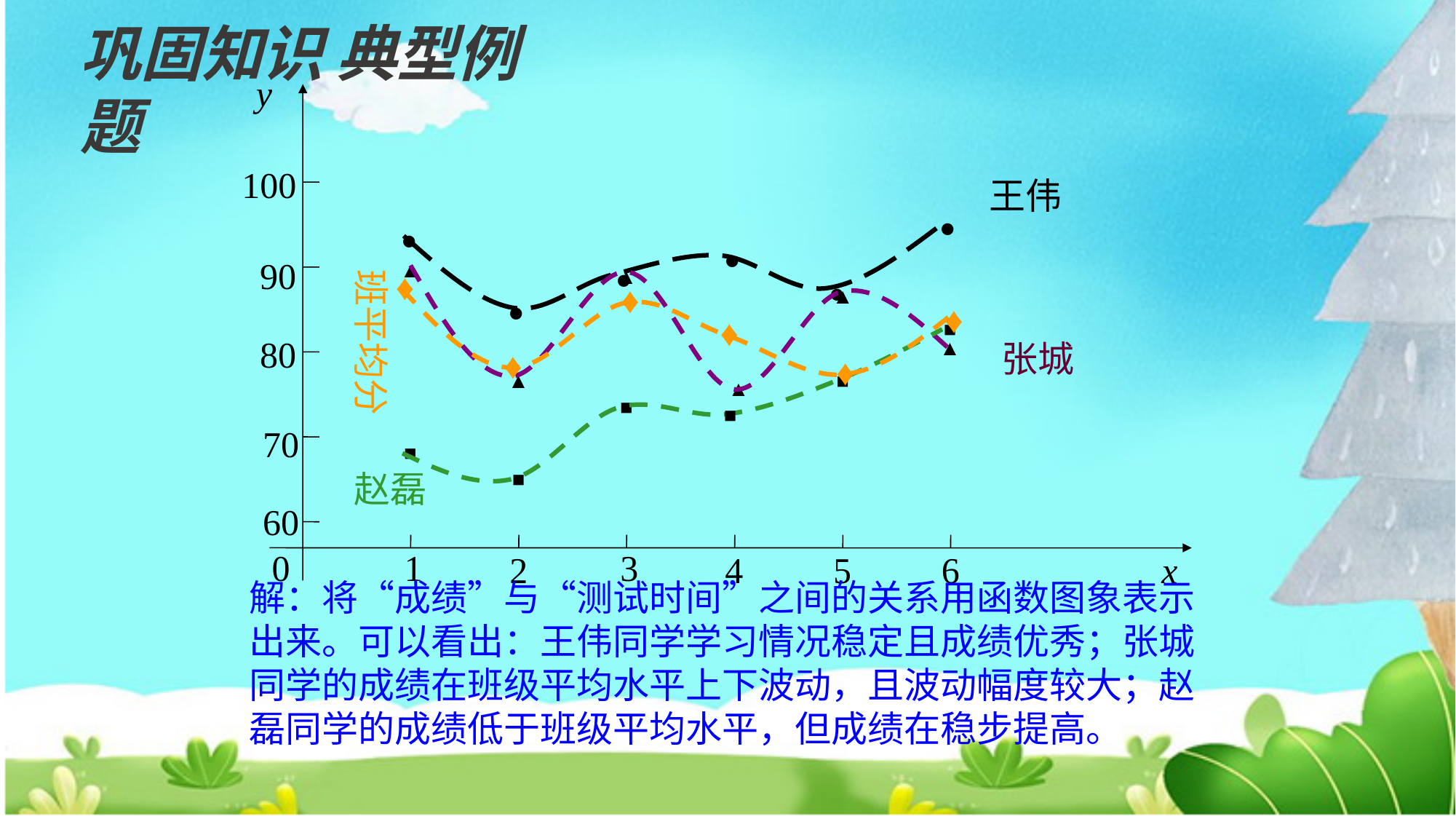

巩固知识 典型例题
y

x
.
.
100
90
80
70
60
1
3
0
2
4
5
6
.
王伟
.
.

.

班平均分
▲
▲

♦

♦
▲

♦
♦
■

▲

张城
♦

♦
▲

■
▲

■
■
■
■
赵磊
解：将“成绩”与“测试时间”之间的关系用函数图象表示出来。可以看出：王伟同学学习情况稳定且成绩优秀；张城同学的成绩在班级平均水平上下波动，且波动幅度较大；赵磊同学的成绩低于班级平均水平，但成绩在稳步提高。